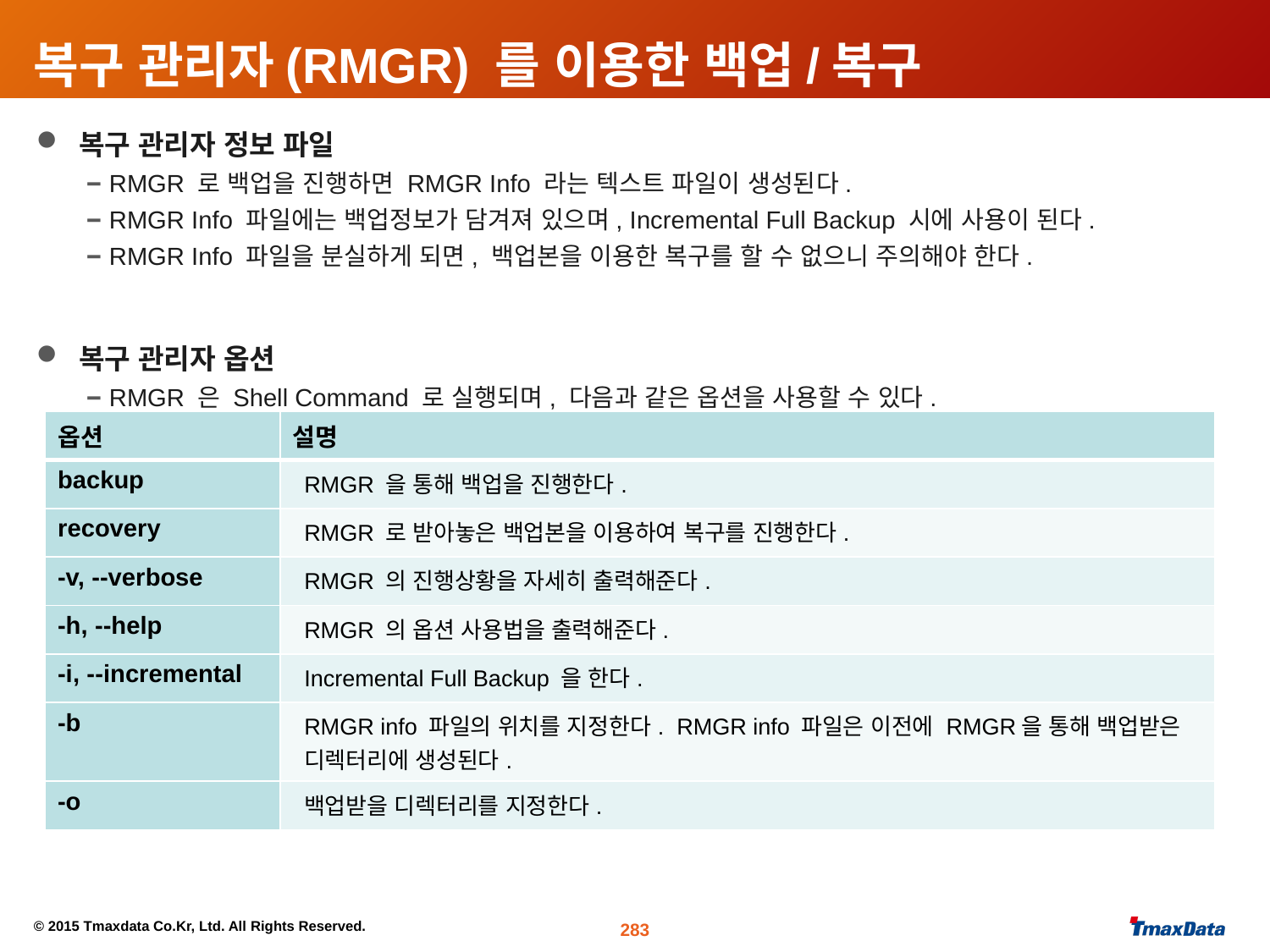

# 복구 관리자(RMGR) 를 이용한 백업/복구
 복구 관리자 정보 파일
 RMGR 로 백업을 진행하면 RMGR Info 라는 텍스트 파일이 생성된다.
 RMGR Info 파일에는 백업정보가 담겨져 있으며, Incremental Full Backup 시에 사용이 된다.
 RMGR Info 파일을 분실하게 되면, 백업본을 이용한 복구를 할 수 없으니 주의해야 한다.

 복구 관리자 옵션
 RMGR 은 Shell Command 로 실행되며, 다음과 같은 옵션을 사용할 수 있다.
| 옵션 | 설명 |
| --- | --- |
| backup | RMGR 을 통해 백업을 진행한다. |
| recovery | RMGR 로 받아놓은 백업본을 이용하여 복구를 진행한다. |
| -v, --verbose | RMGR 의 진행상황을 자세히 출력해준다. |
| -h, --help | RMGR 의 옵션 사용법을 출력해준다. |
| -i, --incremental | Incremental Full Backup 을 한다. |
| -b | RMGR info 파일의 위치를 지정한다. RMGR info 파일은 이전에 RMGR을 통해 백업받은 디렉터리에 생성된다. |
| -o | 백업받을 디렉터리를 지정한다. |